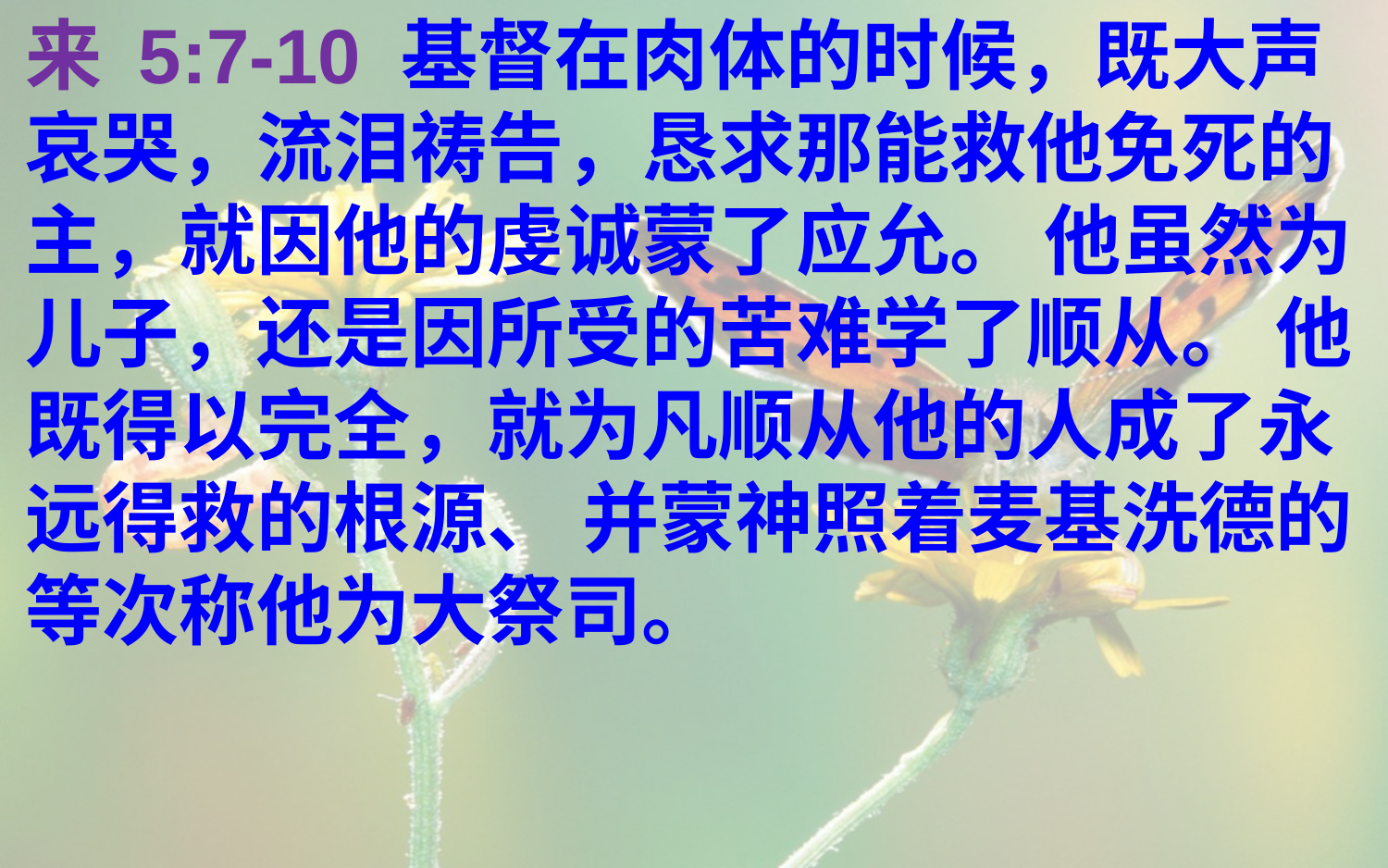

来 5:7-10 基督在肉体的时候，既大声哀哭，流泪祷告，恳求那能救他免死的主，就因他的虔诚蒙了应允。 他虽然为儿子，还是因所受的苦难学了顺从。 他既得以完全，就为凡顺从他的人成了永远得救的根源、 并蒙神照着麦基洗德的等次称他为大祭司。